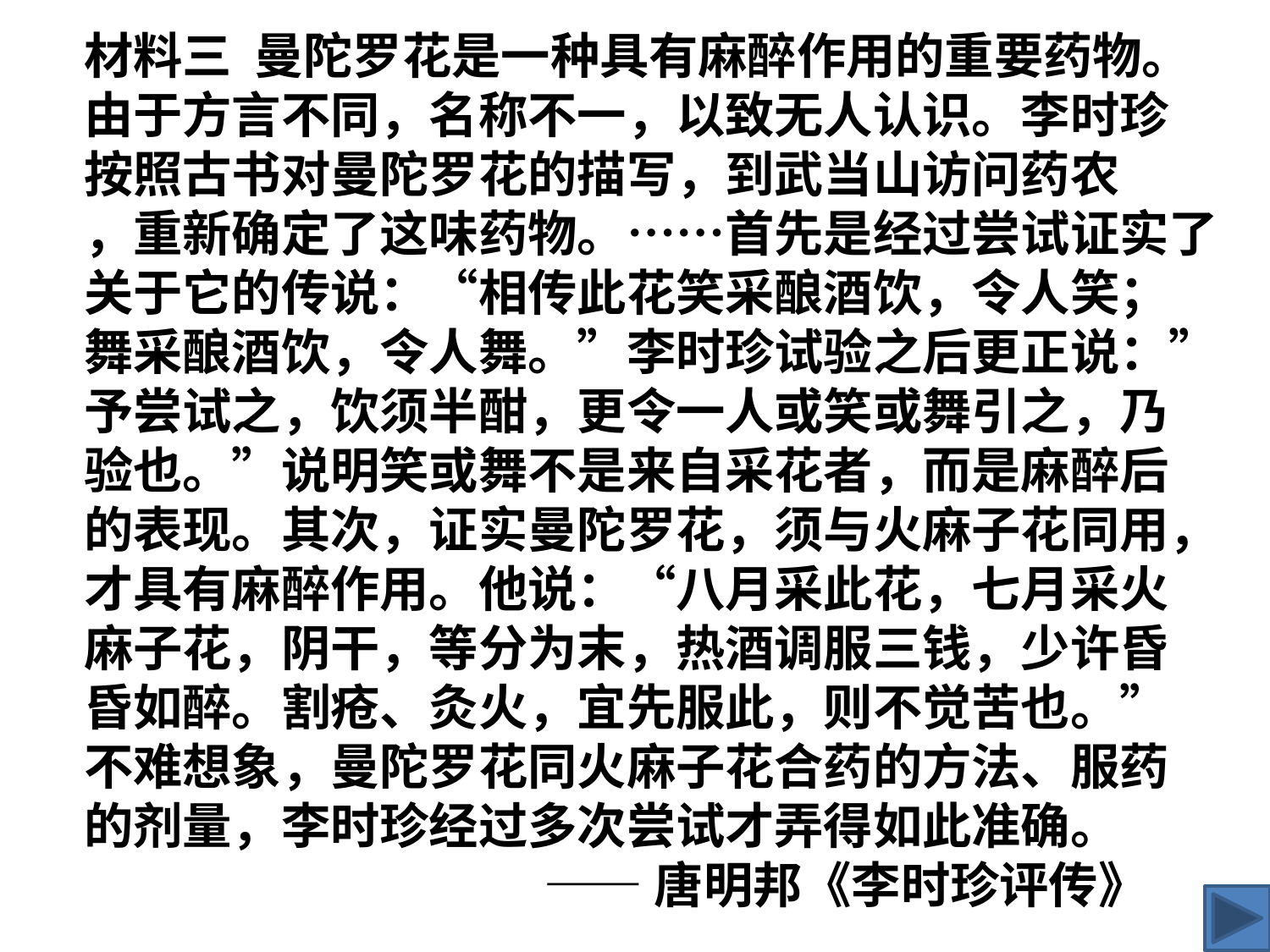

材料三  曼陀罗花是一种具有麻醉作用的重要药物。
由于方言不同，名称不一，以致无人认识。李时珍
按照古书对曼陀罗花的描写，到武当山访问药农
，重新确定了这味药物。……首先是经过尝试证实了
关于它的传说：“相传此花笑采酿酒饮，令人笑；
舞采酿酒饮，令人舞。”李时珍试验之后更正说：”
予尝试之，饮须半酣，更令一人或笑或舞引之，乃
验也。”说明笑或舞不是来自采花者，而是麻醉后
的表现。其次，证实曼陀罗花，须与火麻子花同用，
才具有麻醉作用。他说：“八月采此花，七月采火
麻子花，阴干，等分为末，热酒调服三钱，少许昏
昏如醉。割疮、灸火，宜先服此，则不觉苦也。”
不难想象，曼陀罗花同火麻子花合药的方法、服药
的剂量，李时珍经过多次尝试才弄得如此准确。
                                         ——唐明邦《李时珍评传》